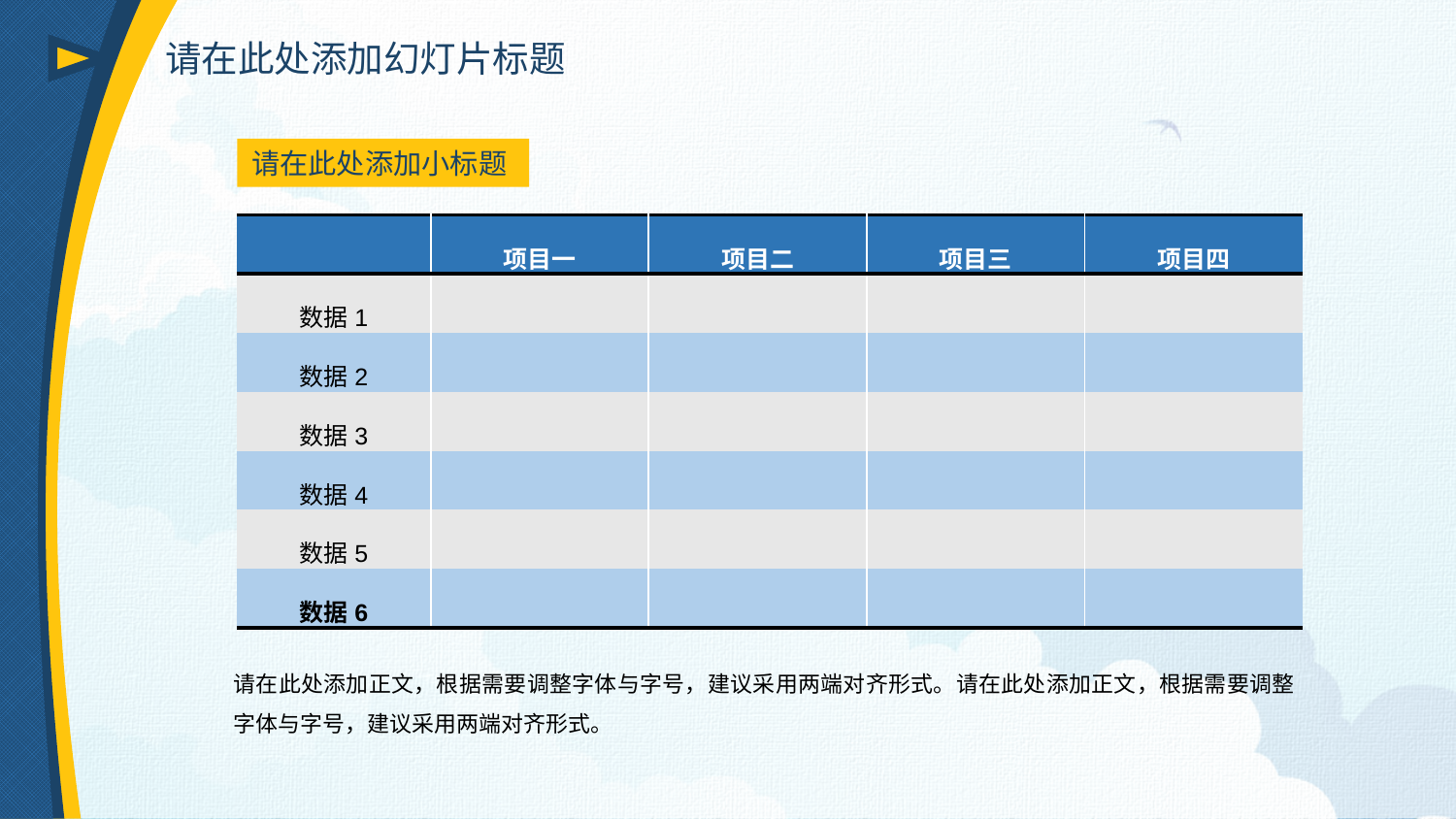

请在此处添加幻灯片标题
请在此处添加小标题
|  | 项目一 | 项目二 | 项目三 | 项目四 |
| --- | --- | --- | --- | --- |
| 数据1 |  |  |  |  |
| 数据2 |  |  |  |  |
| 数据3 |  |  |  |  |
| 数据4 |  |  |  |  |
| 数据5 |  |  |  |  |
| 数据6 |  |  |  |  |
请在此处添加正文，根据需要调整字体与字号，建议采用两端对齐形式。请在此处添加正文，根据需要调整字体与字号，建议采用两端对齐形式。